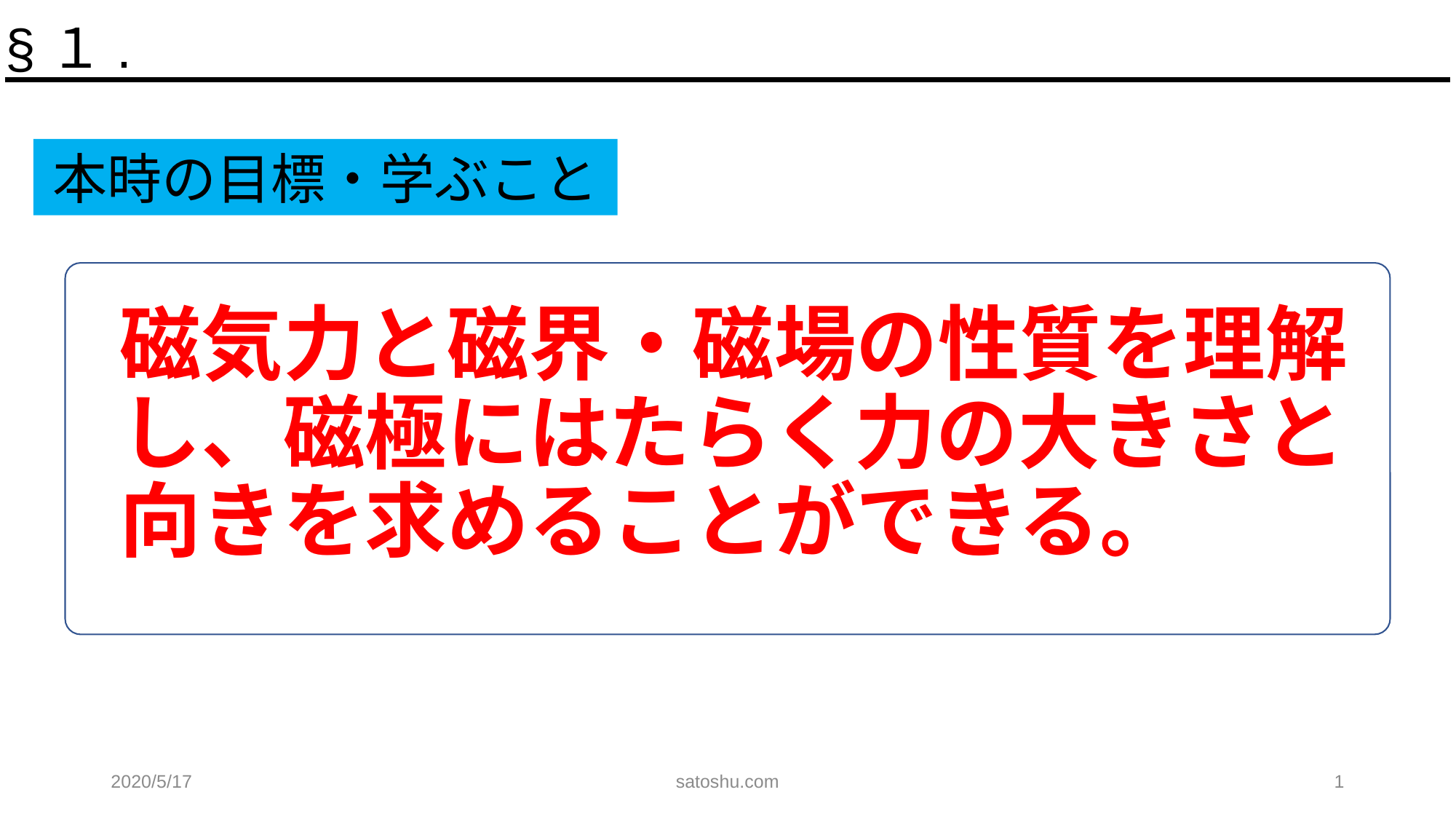

§１.
本時の目標・学ぶこと

磁気力と磁界・磁場の性質を理解し、磁極にはたらく力の大きさと向きを求めることができる。
2020/5/17
satoshu.com
1